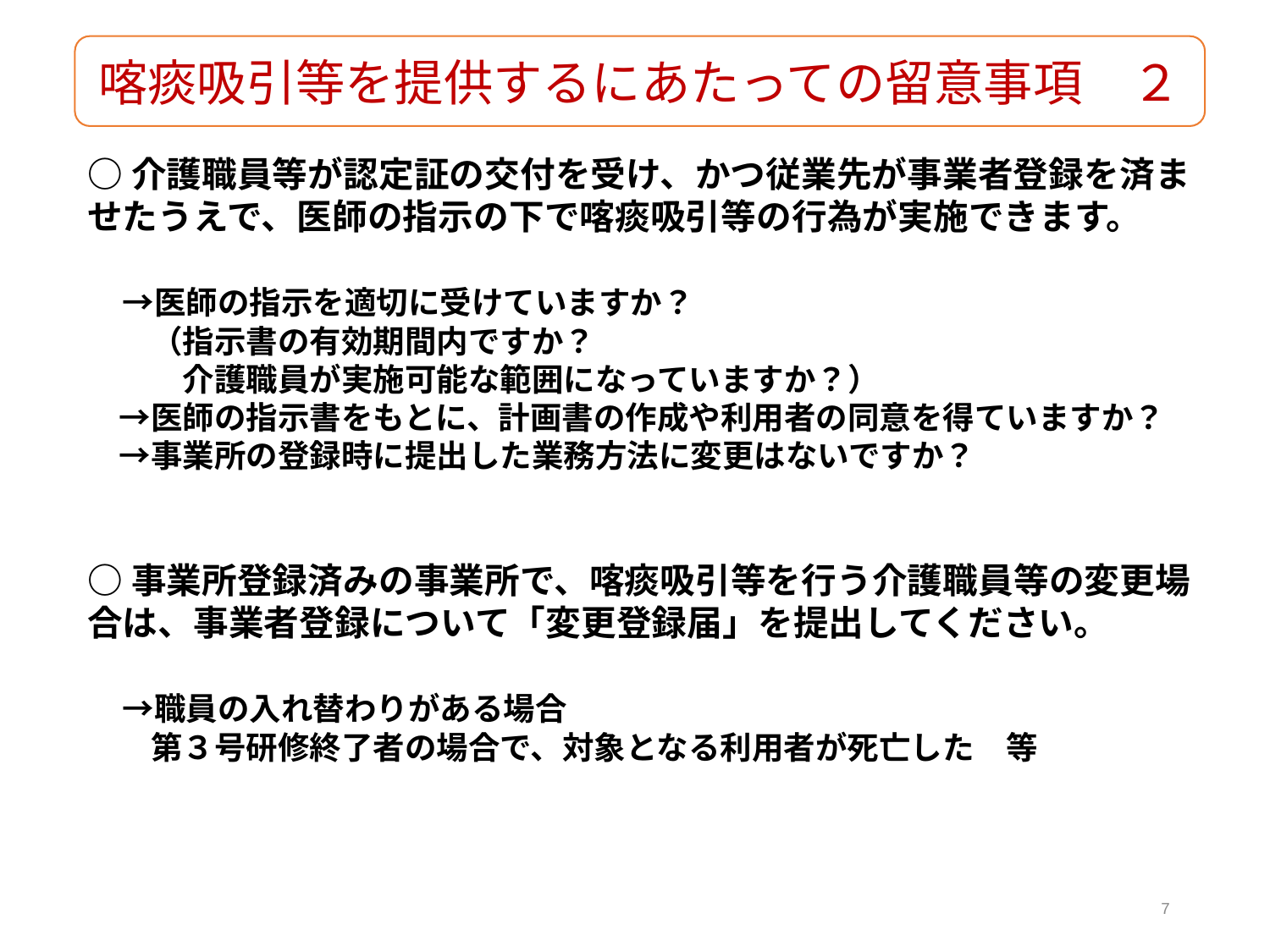

喀痰吸引等を提供するにあたっての留意事項　２
○介護職員等が認定証の交付を受け、かつ従業先が事業者登録を済ませたうえで、医師の指示の下で喀痰吸引等の行為が実施できます。

　→医師の指示を適切に受けていますか？
　　（指示書の有効期間内ですか？
　　　介護職員が実施可能な範囲になっていますか？）
　→医師の指示書をもとに、計画書の作成や利用者の同意を得ていますか？
　→事業所の登録時に提出した業務方法に変更はないですか？

○事業所登録済みの事業所で、喀痰吸引等を行う介護職員等の変更場合は、事業者登録について「変更登録届」を提出してください。

　→職員の入れ替わりがある場合
　　第３号研修終了者の場合で、対象となる利用者が死亡した　等

7